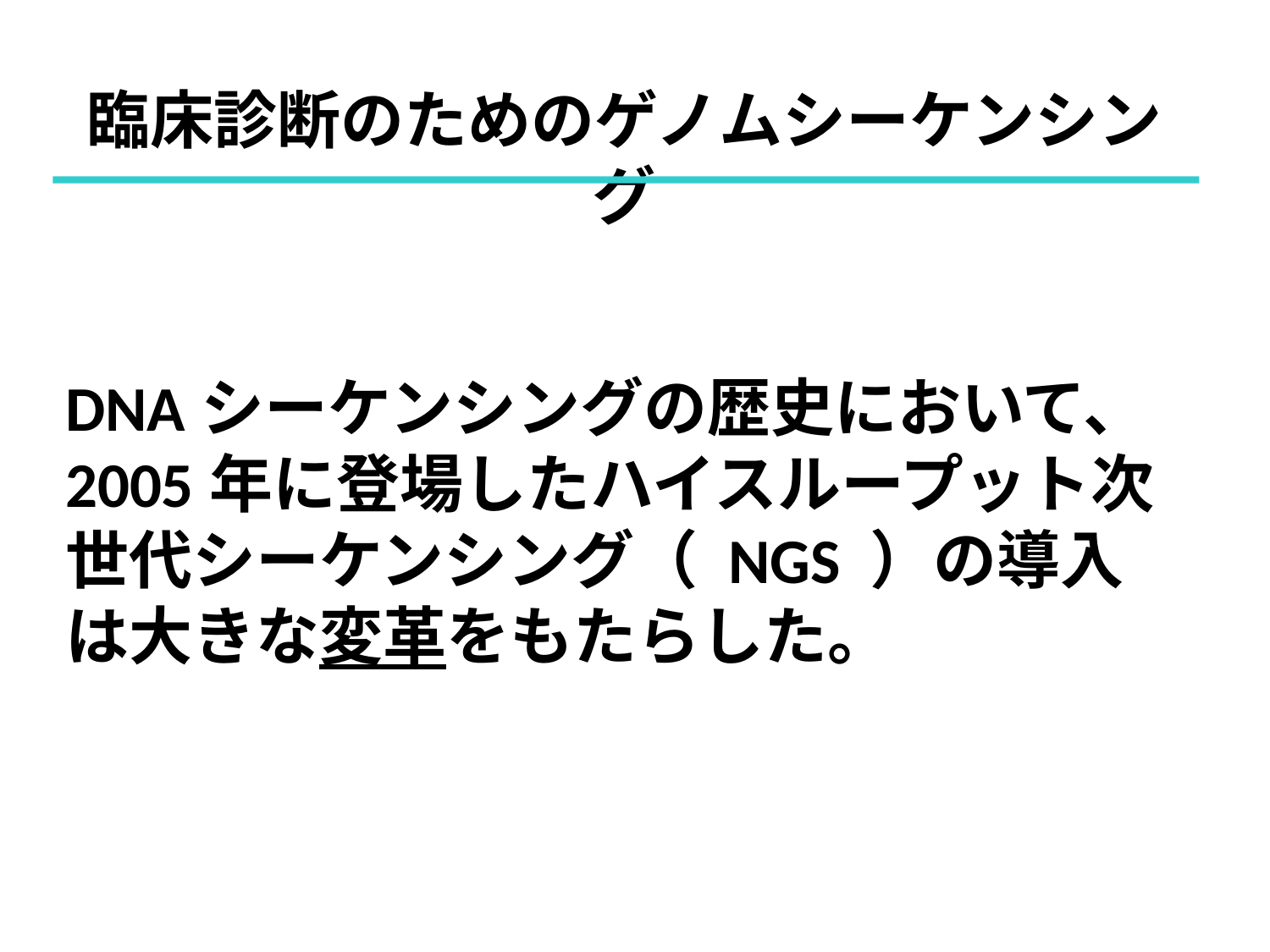

臨床診断のためのゲノムシーケンシング

DNAシーケンシングの歴史において、2005年に登場したハイスループット次世代シーケンシング（ NGS ）の導入は大きな変革をもたらした。